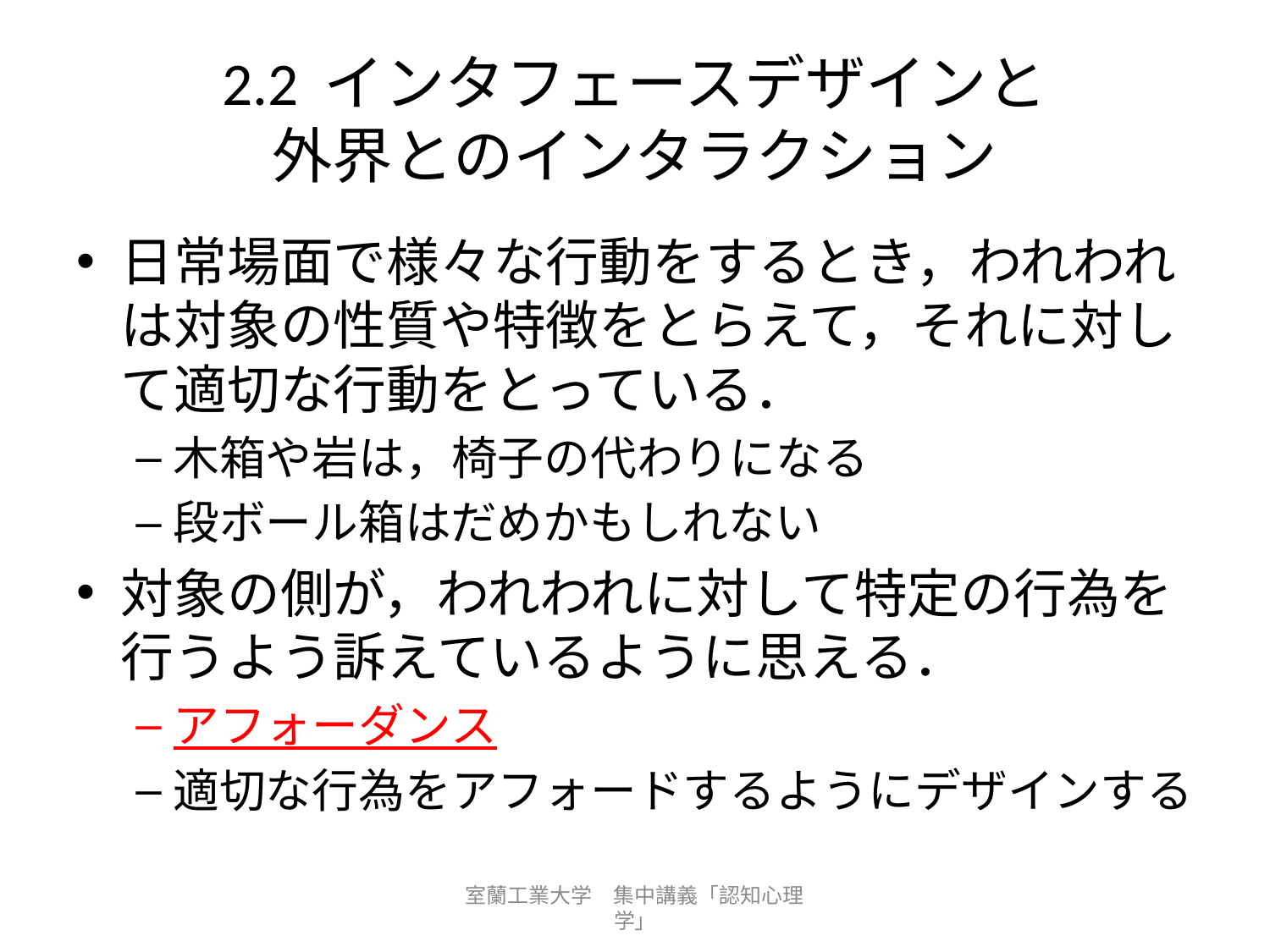

# 2.2 インタフェースデザインと 外界とのインタラクション
日常場面で様々な行動をするとき，われわれは対象の性質や特徴をとらえて，それに対して適切な行動をとっている．
木箱や岩は，椅子の代わりになる
段ボール箱はだめかもしれない
対象の側が，われわれに対して特定の行為を行うよう訴えているように思える．
アフォーダンス
適切な行為をアフォードするようにデザインする
室蘭工業大学　集中講義「認知心理学」